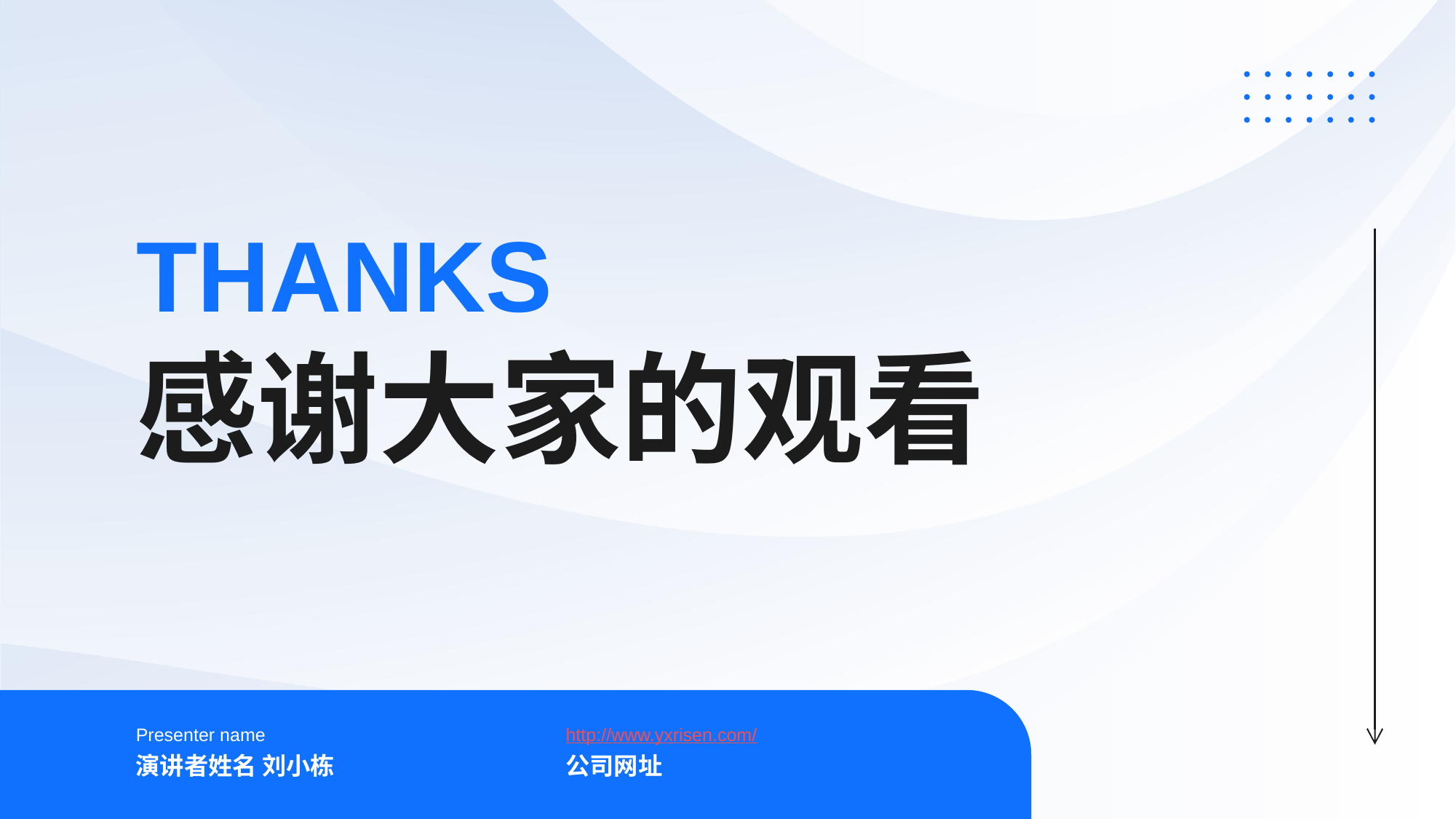

# THANKS 感谢大家的观看
Presenter name
演讲者姓名 刘小栋
http://www.yxrisen.com/
公司网址